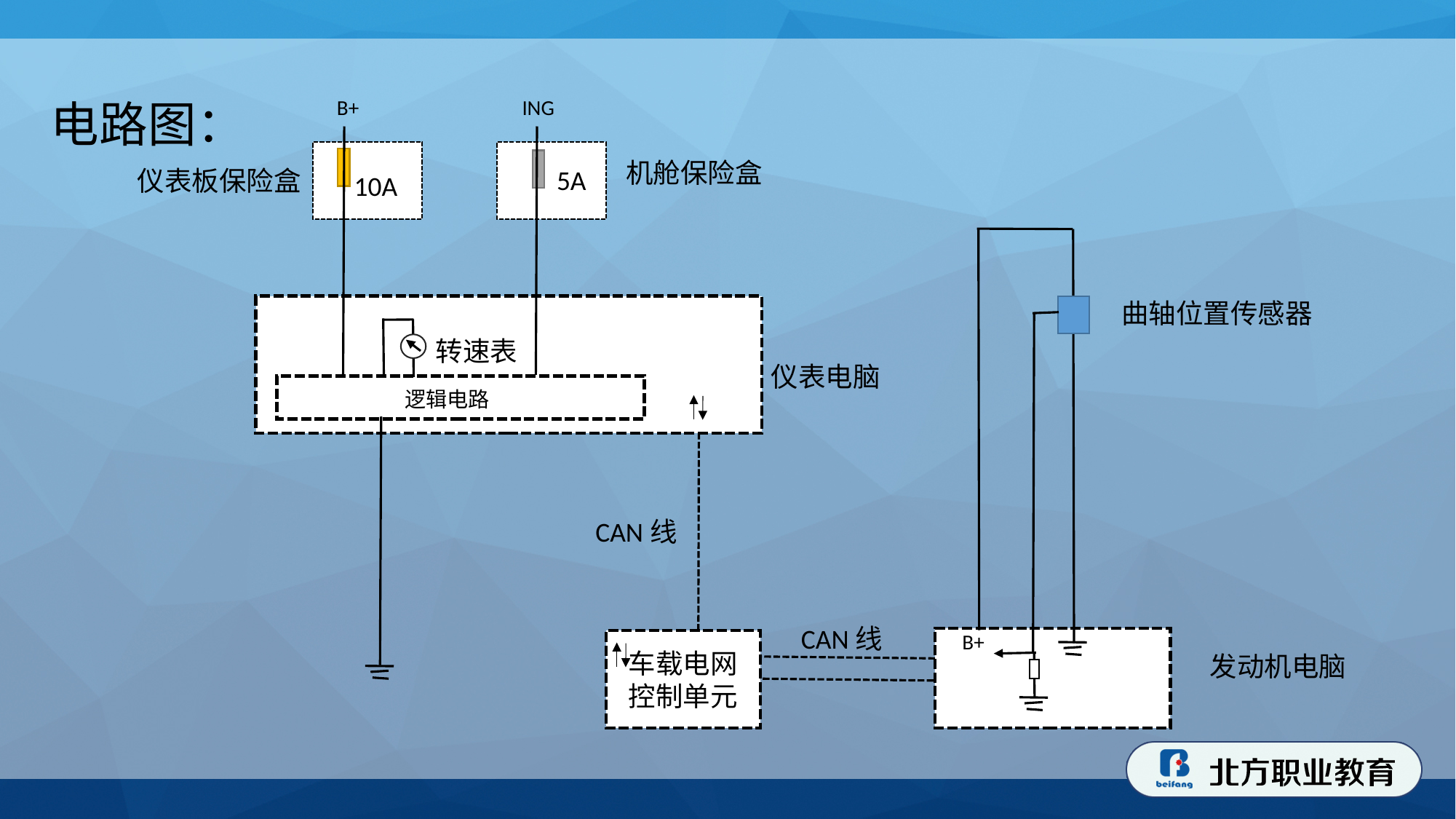

电路图：
B+
ING

5A

10A

机舱保险盒
仪表板保险盒

曲轴位置传感器

转速表
仪表电脑

逻辑电路
CAN线
CAN线
B+

车载电网控制单元
发动机电脑